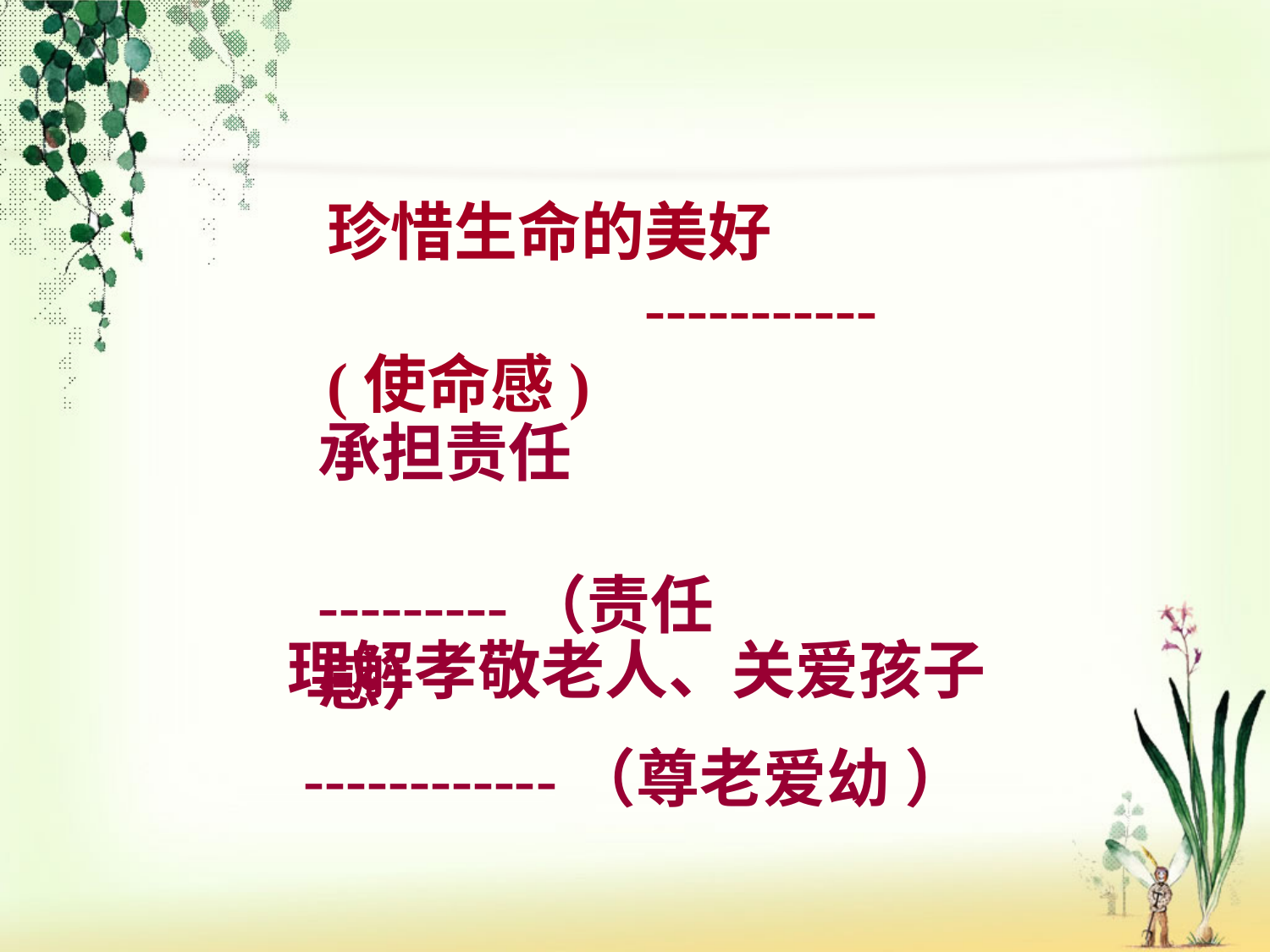

珍惜生命的美好                                 ----------- (使命感)
承担责任                                      ---------（责任感）

理解孝敬老人、关爱孩子
 ------------（尊老爱幼 ）